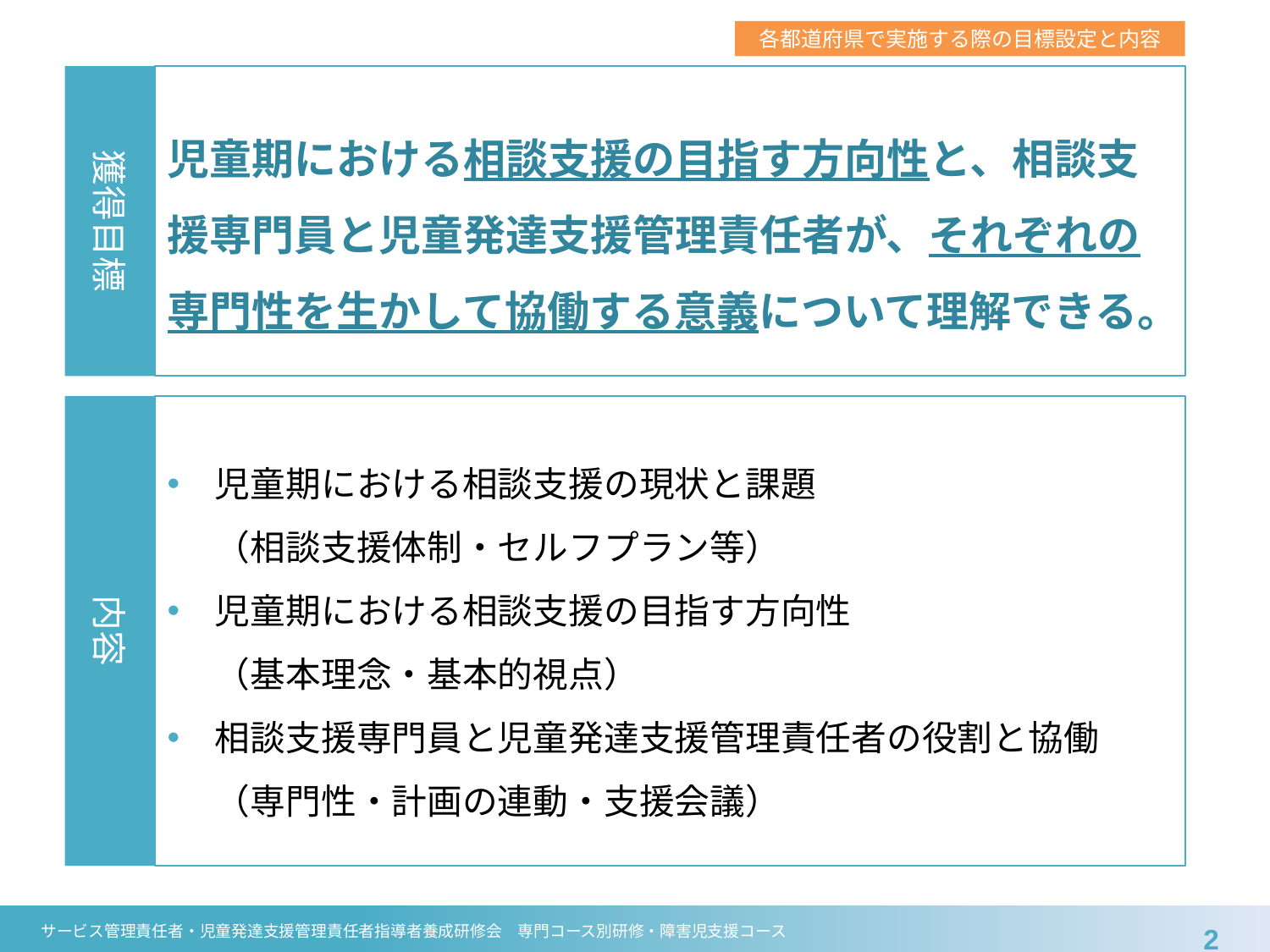

各都道府県で実施する際の目標設定と内容
獲得目標
児童期における相談支援の目指す方向性と、相談支援専門員と児童発達支援管理責任者が、それぞれの専門性を生かして協働する意義について理解できる。
内容
児童期における相談支援の現状と課題
（相談支援体制・セルフプラン等）
児童期における相談支援の目指す方向性
（基本理念・基本的視点）
相談支援専門員と児童発達支援管理責任者の役割と協働
（専門性・計画の連動・支援会議）